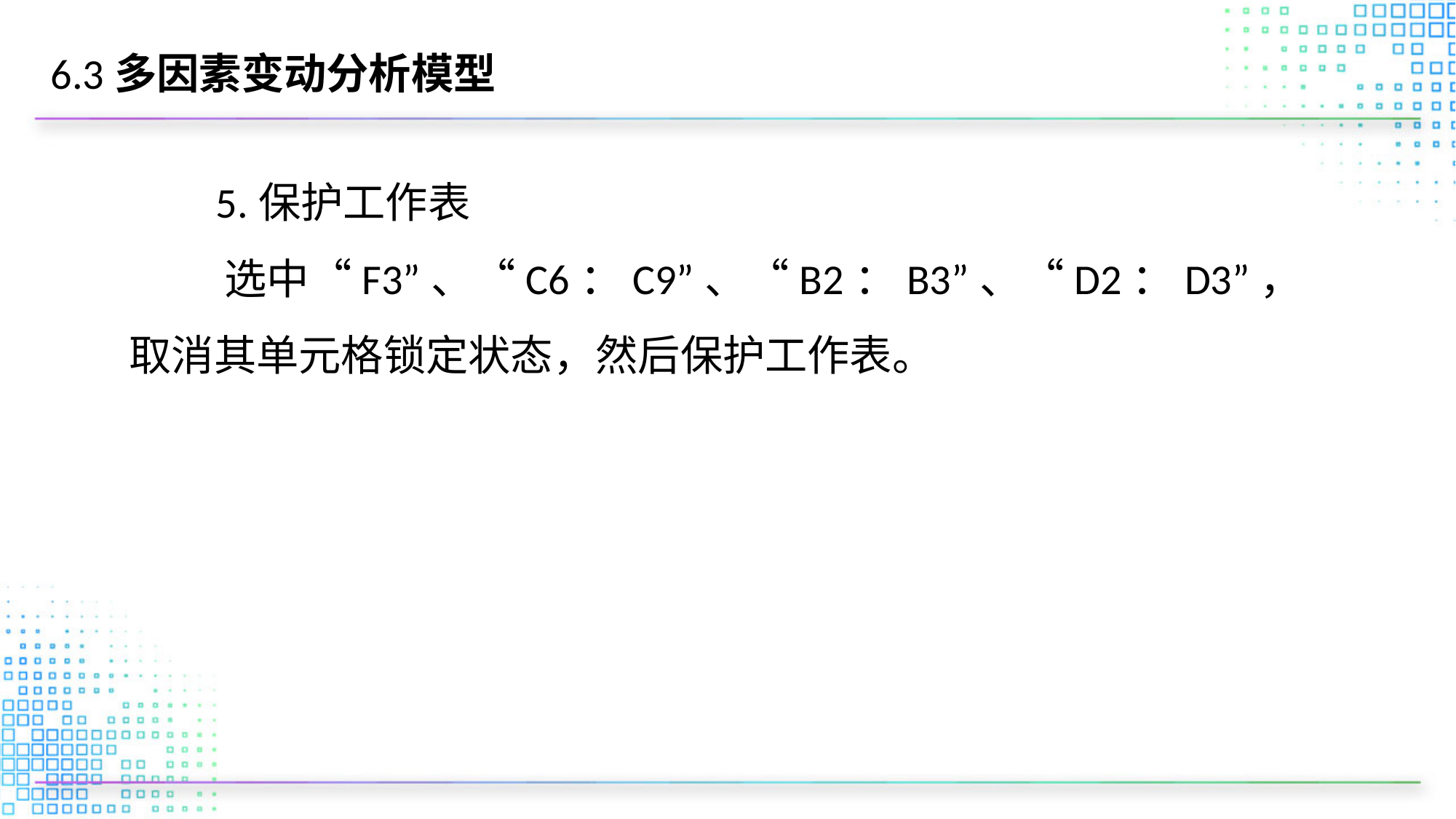

# 6.3多因素变动分析模型
         5.保护工作表
         选中“F3”、“C6：C9”、“B2：B3”、“D2：D3”，取消其单元格锁定状态，然后保护工作表。